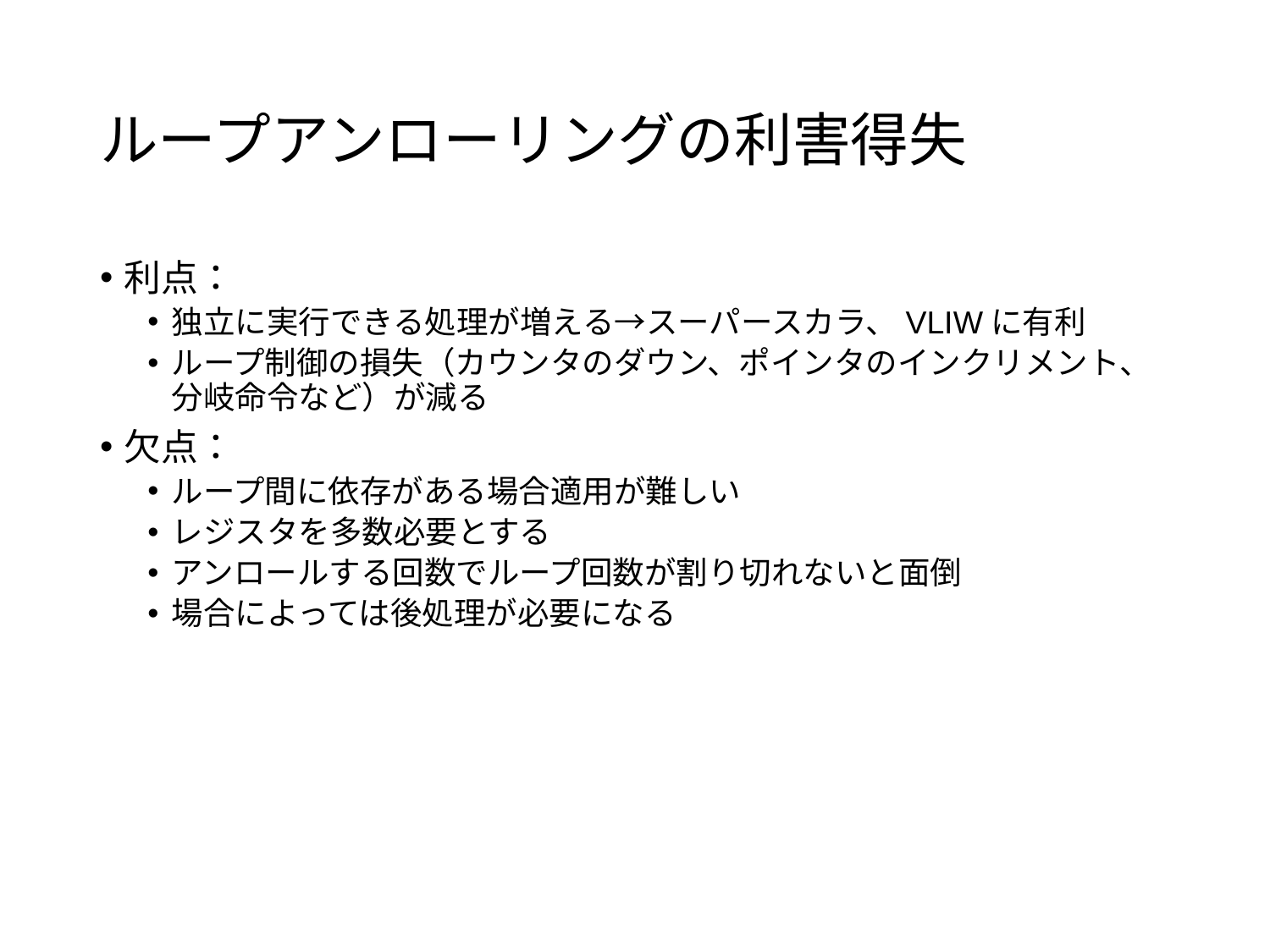

# ループアンローリングの利害得失
利点：
独立に実行できる処理が増える→スーパースカラ、VLIWに有利
ループ制御の損失（カウンタのダウン、ポインタのインクリメント、分岐命令など）が減る
欠点：
ループ間に依存がある場合適用が難しい
レジスタを多数必要とする
アンロールする回数でループ回数が割り切れないと面倒
場合によっては後処理が必要になる